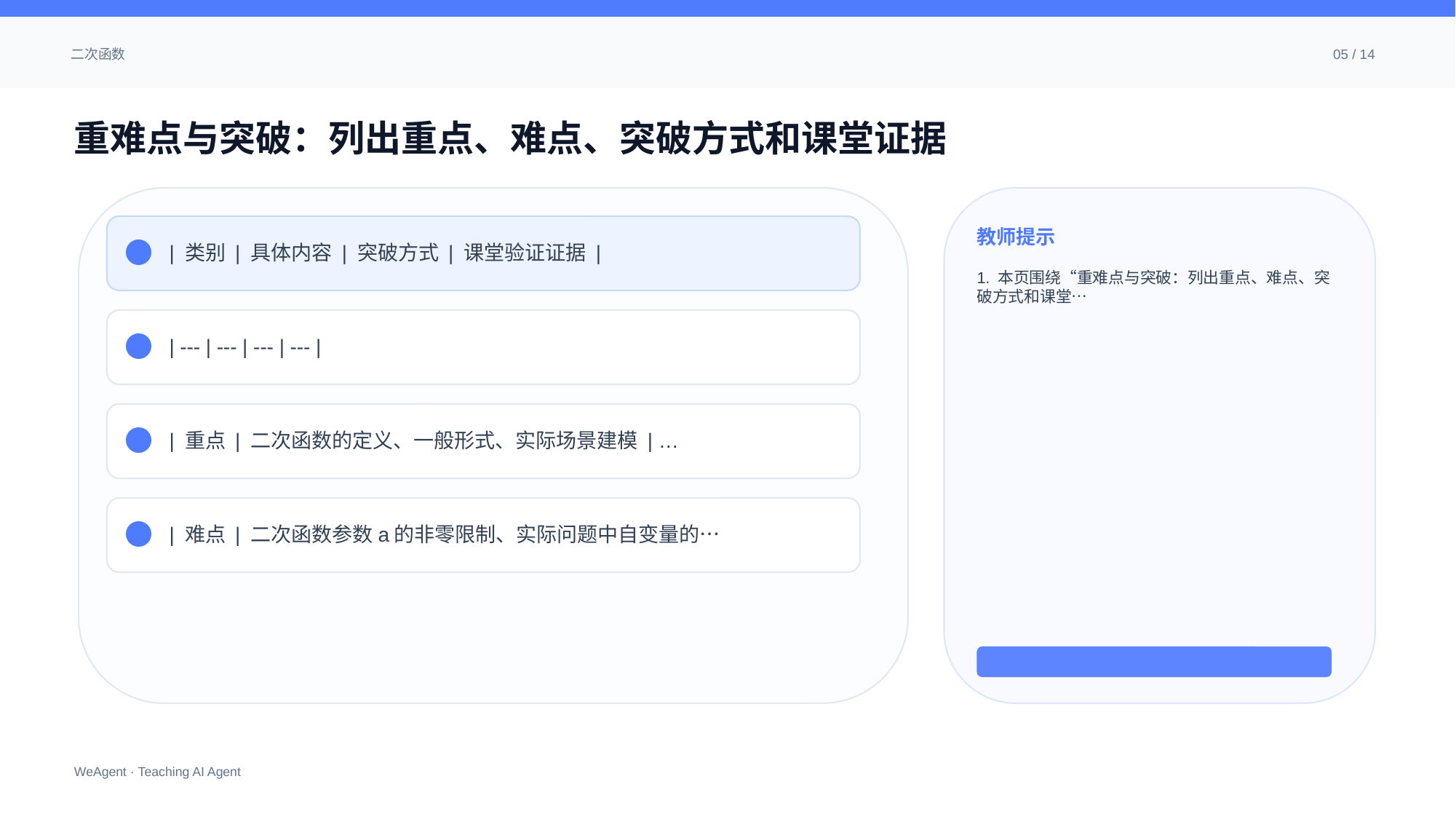

二次函数
05 / 14
重难点与突破：列出重点、难点、突破方式和课堂证据

教师提示
| 类别 | 具体内容 | 突破方式 | 课堂验证证据 |

1. 本页围绕“重难点与突破：列出重点、难点、突破方式和课堂…

| --- | --- | --- | --- |

| 重点 | 二次函数的定义、一般形式、实际场景建模 | …

| 难点 | 二次函数参数a的非零限制、实际问题中自变量的…

WeAgent · Teaching AI Agent